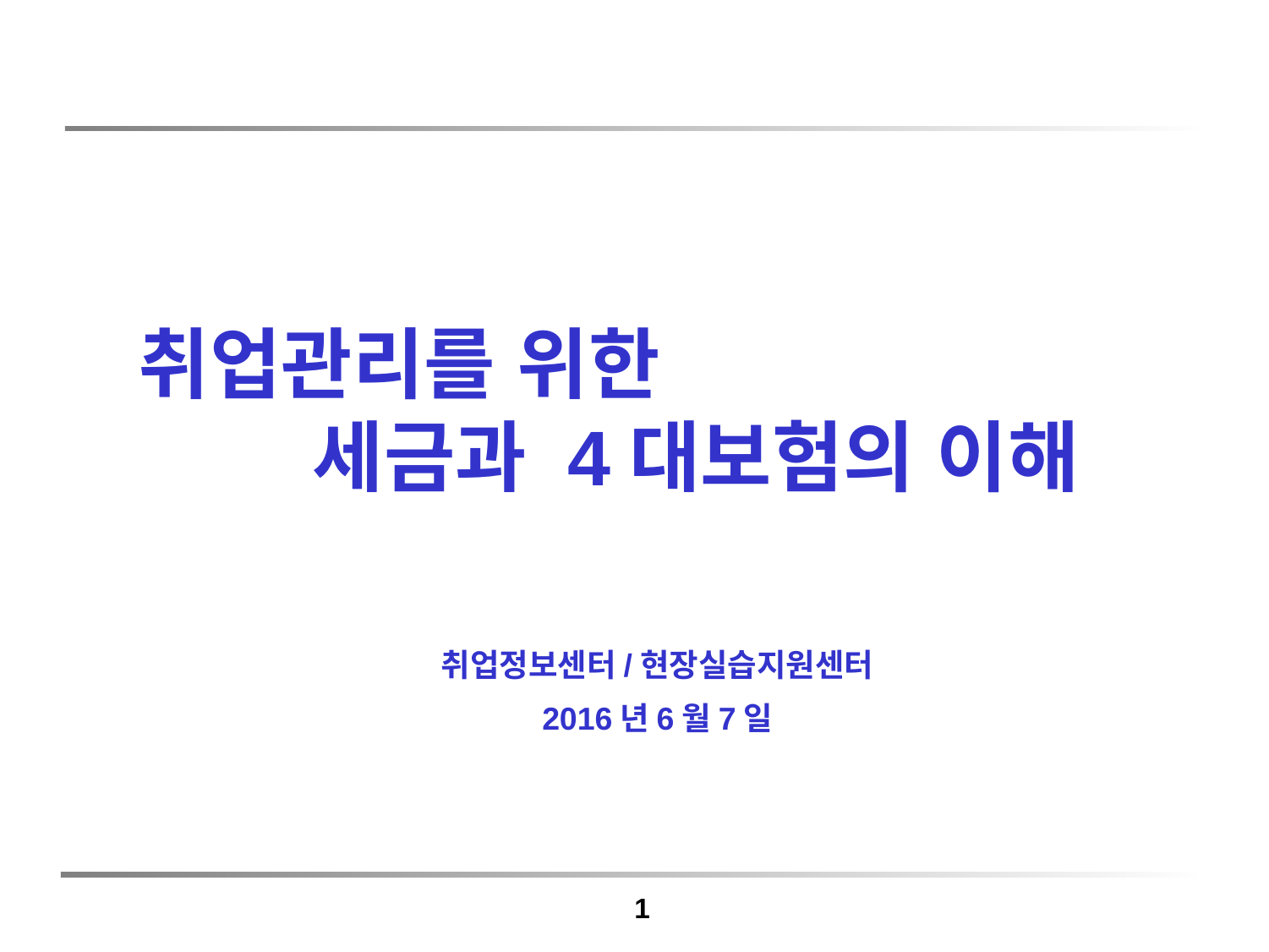

취업관리를 위한
        세금과 4대보험의 이해
취업정보센터/현장실습지원센터
2016년6월7일
1